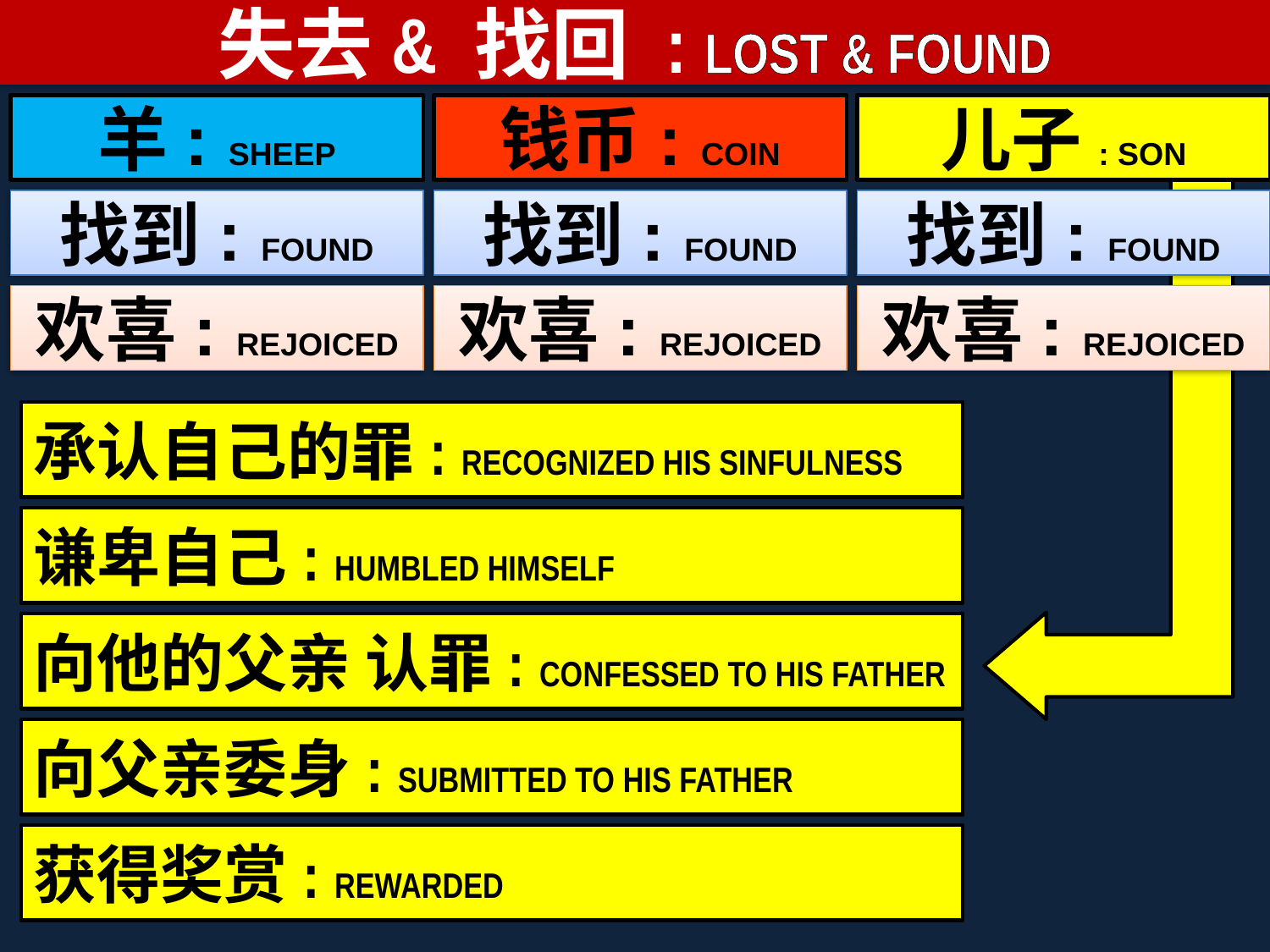

失去& 找回 : LOST & FOUND
羊: SHEEP
钱币: COIN
儿子: SON
找到: FOUND
找到: FOUND
找到: FOUND
欢喜: REJOICED
欢喜: REJOICED
欢喜: REJOICED

承认自己的罪: RECOGNIZED HIS SINFULNESS
谦卑自己: HUMBLED HIMSELF
向他的父亲 认罪: CONFESSED TO HIS FATHER
向父亲委身: SUBMITTED TO HIS FATHER
获得奖赏: REWARDED